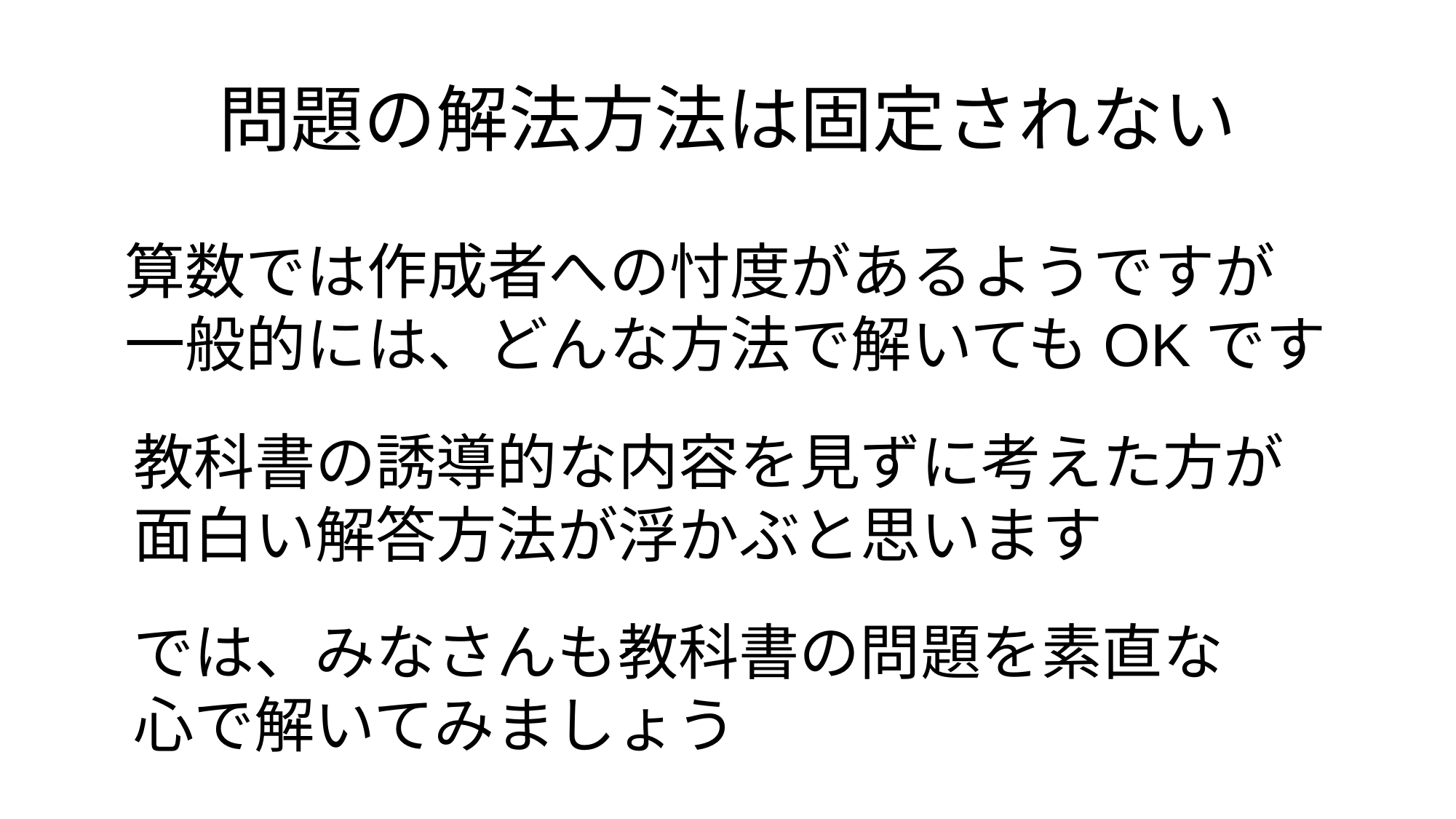

# 問題の解法方法は固定されない
算数では作成者への忖度があるようですが
一般的には、どんな方法で解いてもOKです
教科書の誘導的な内容を見ずに考えた方が
面白い解答方法が浮かぶと思います
では、みなさんも教科書の問題を素直な
心で解いてみましょう